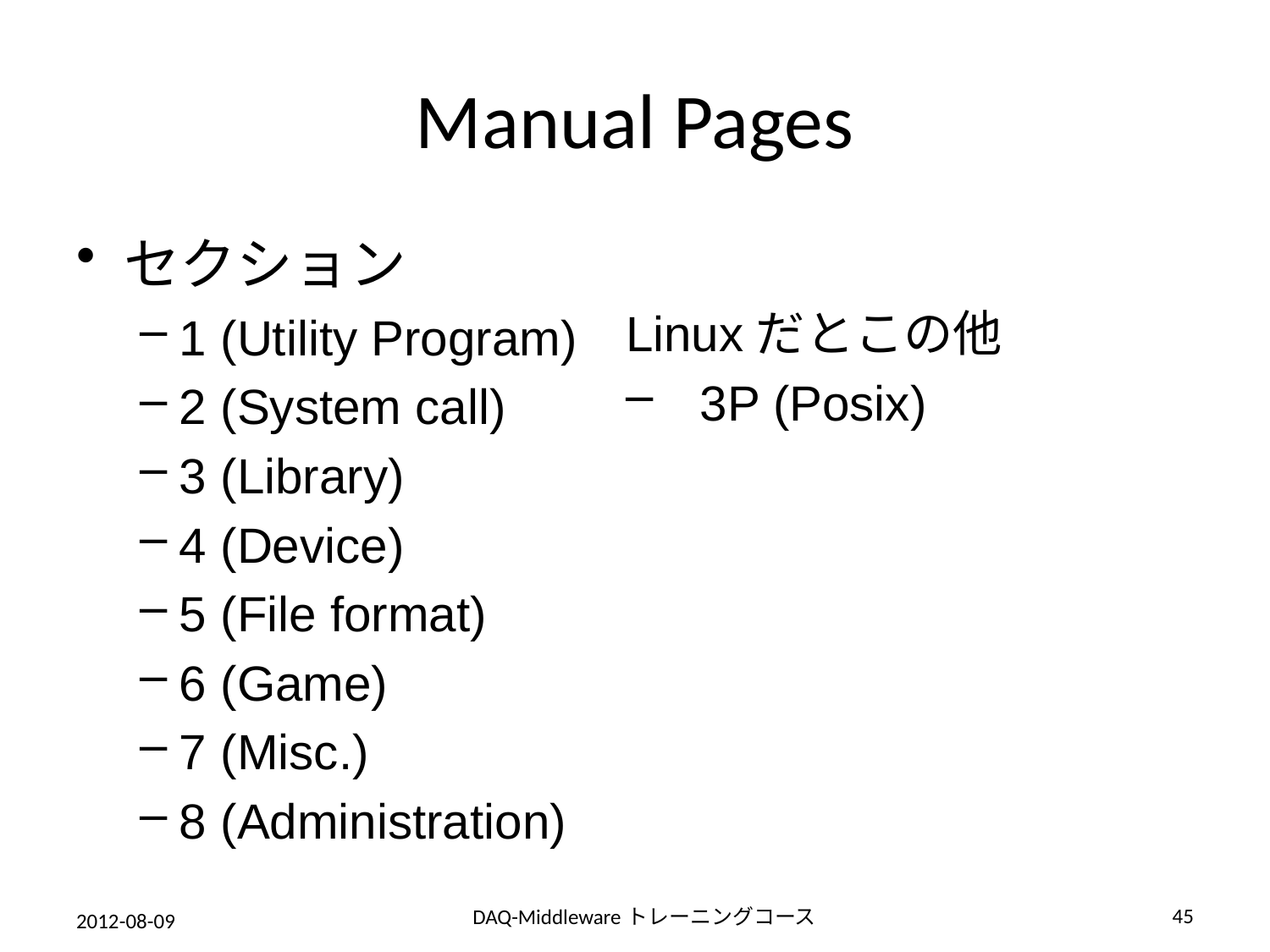

# Manual Pages
セクション
1 (Utility Program)
2 (System call)
3 (Library)
4 (Device)
5 (File format)
6 (Game)
7 (Misc.)
8 (Administration)

Linuxだとこの他
3P (Posix)
45
DAQ-Middlewareトレーニングコース
2012-08-09